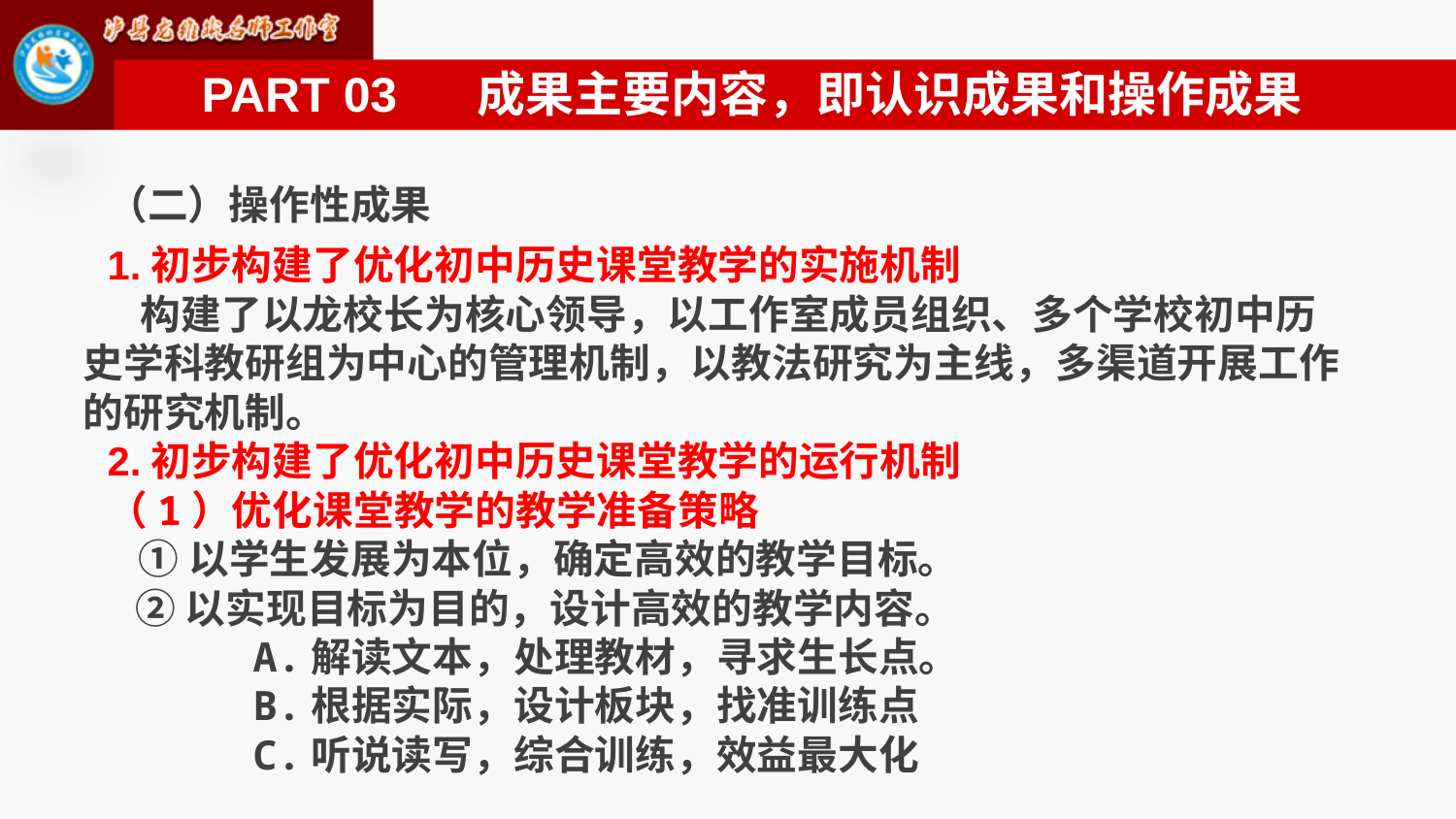

PART 03     成果主要内容，即认识成果和操作成果
（二）操作性成果
1.初步构建了优化初中历史课堂教学的实施机制
   构建了以龙校长为核心领导，以工作室成员组织、多个学校初中历史学科教研组为中心的管理机制，以教法研究为主线，多渠道开展工作的研究机制。
2.初步构建了优化初中历史课堂教学的运行机制
（1）优化课堂教学的教学准备策略
    ①以学生发展为本位，确定高效的教学目标。
   ②以实现目标为目的，设计高效的教学内容。
      A.解读文本，处理教材，寻求生长点。
      B.根据实际，设计板块，找准训练点
      C.听说读写，综合训练，效益最大化